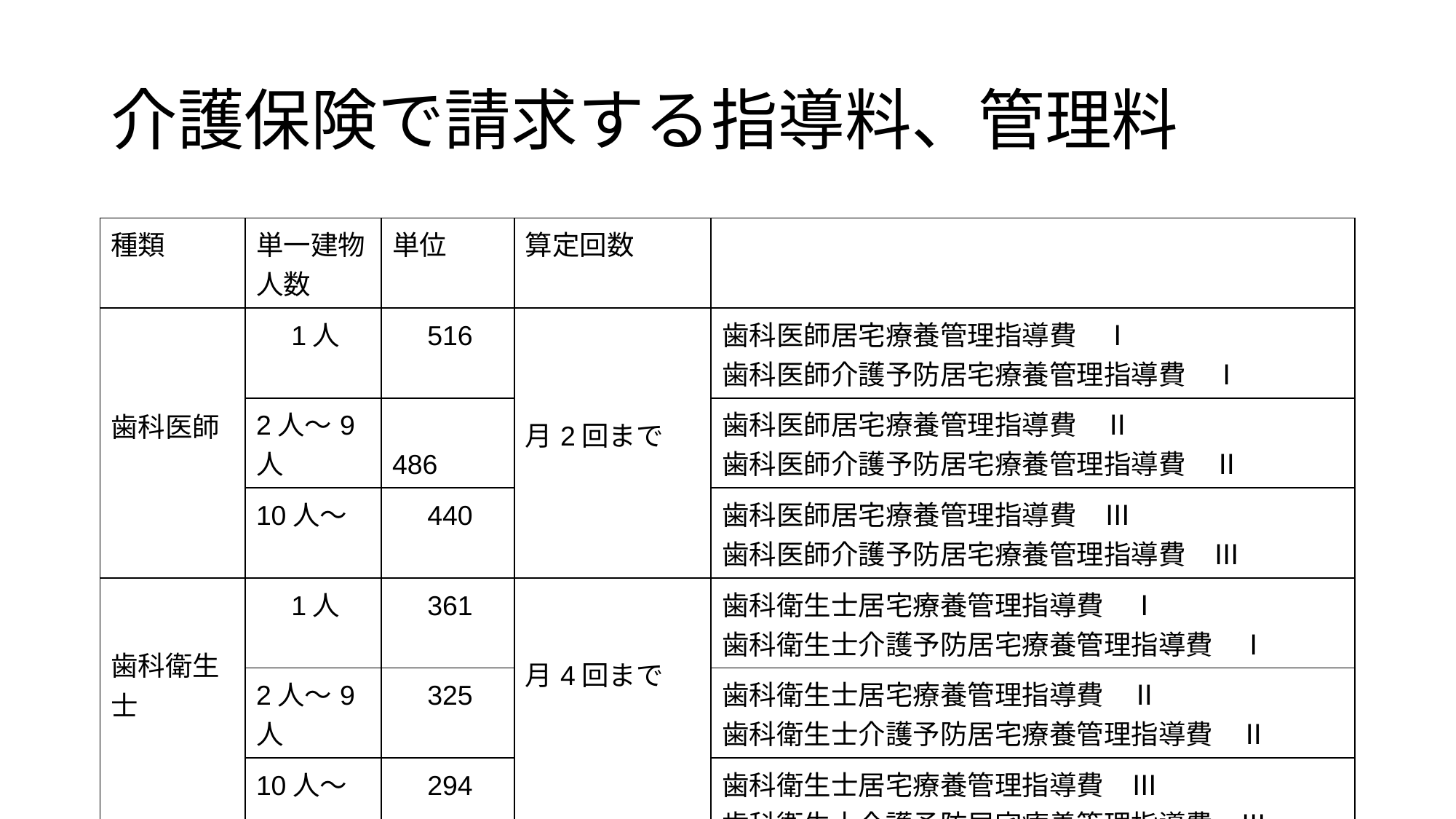

# 介護保険で請求する指導料、管理料
| 種類 | 単一建物人数 | 単位 | 算定回数 |  |
| --- | --- | --- | --- | --- |
| 歯科医師 | 1人 | 516 | 月2回まで | 歯科医師居宅療養管理指導費　Ⅰ 歯科医師介護予防居宅療養管理指導費　Ⅰ |
|  | 2人～9 人 | 486 |  | 歯科医師居宅療養管理指導費　Ⅱ 歯科医師介護予防居宅療養管理指導費　Ⅱ |
|  | 10人～ | 440 |  | 歯科医師居宅療養管理指導費　Ⅲ 歯科医師介護予防居宅療養管理指導費　Ⅲ |
| 歯科衛生士 | 1人 | 361 | 月4回まで | 歯科衛生士居宅療養管理指導費　Ⅰ 歯科衛生士介護予防居宅療養管理指導費　Ⅰ |
|  | 2人～9人 | 325 |  | 歯科衛生士居宅療養管理指導費　Ⅱ 歯科衛生士介護予防居宅療養管理指導費　Ⅱ |
|  | 10人～ | 294 |  | 歯科衛生士居宅療養管理指導費　Ⅲ 歯科衛生士介護予防居宅療養管理指導費　Ⅲ |